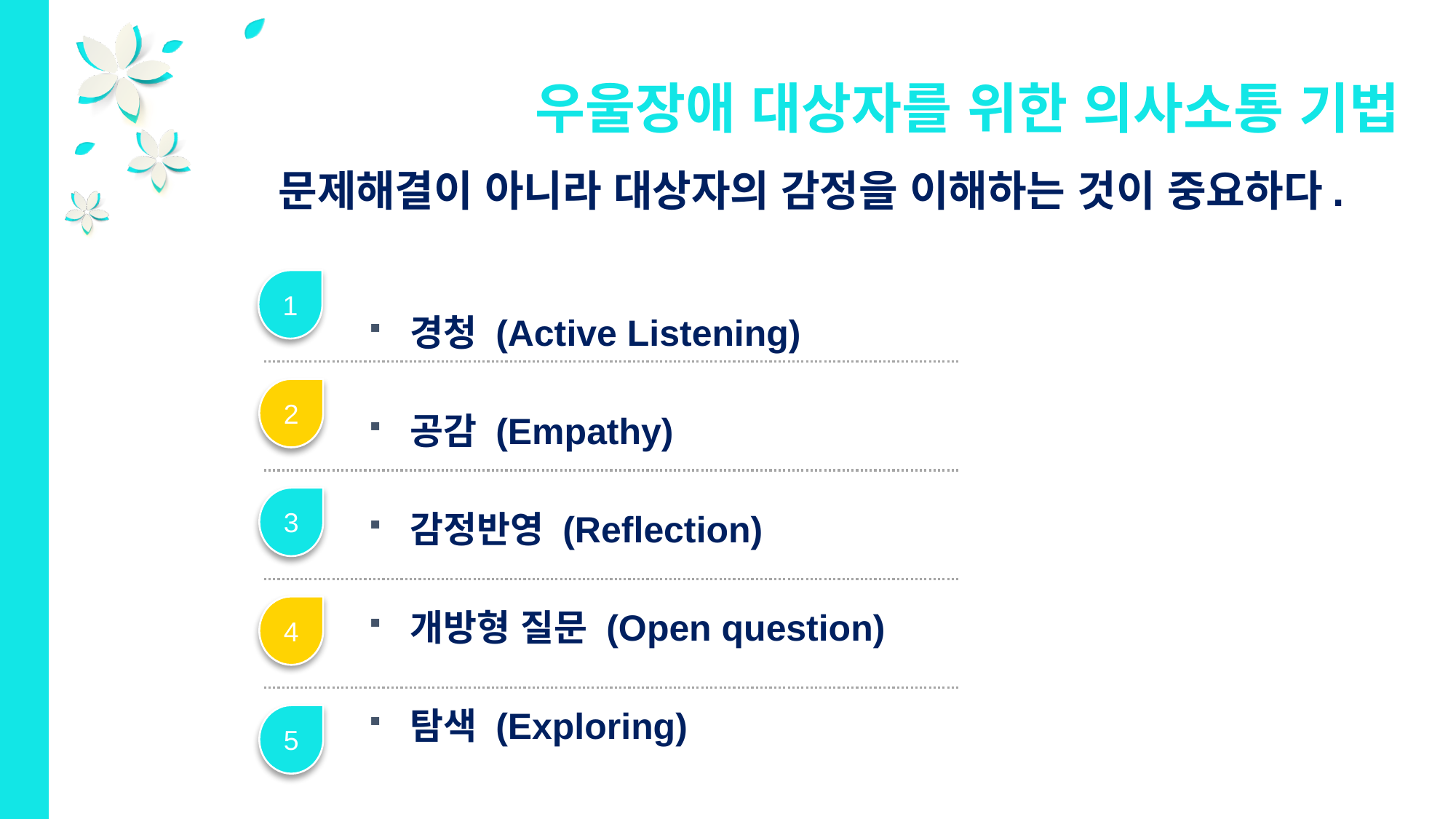

우울장애 대상자를 위한 의사소통 기법
문제해결이 아니라 대상자의 감정을 이해하는 것이 중요하다.
경청 (Active Listening)
공감 (Empathy)
감정반영 (Reflection)
개방형 질문 (Open question)
탐색 (Exploring)
1

2

3

4

5